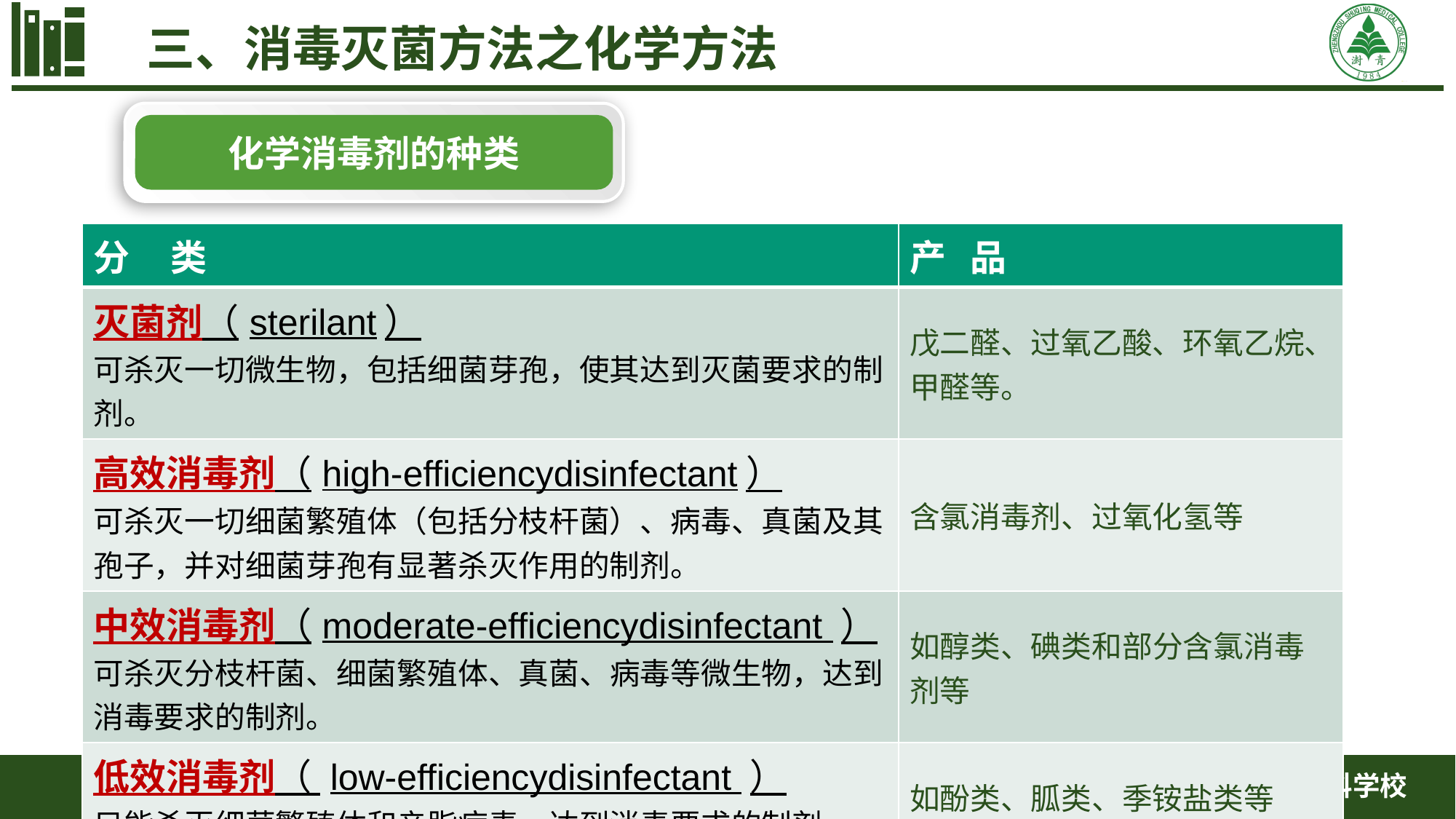

三、消毒灭菌方法之化学方法

化学消毒剂的种类
| 分 类 | 产 品 |
| --- | --- |
| 灭菌剂（sterilant） 可杀灭一切微生物，包括细菌芽孢，使其达到灭菌要求的制剂。 | 戊二醛、过氧乙酸、环氧乙烷、甲醛等。 |
| 高效消毒剂（high-efficiencydisinfectant） 可杀灭一切细菌繁殖体（包括分枝杆菌）、病毒、真菌及其孢子，并对细菌芽孢有显著杀灭作用的制剂。 | 含氯消毒剂、过氧化氢等 |
| 中效消毒剂（moderate-efficiencydisinfectant ） 可杀灭分枝杆菌、细菌繁殖体、真菌、病毒等微生物，达到消毒要求的制剂。 | 如醇类、碘类和部分含氯消毒剂等 |
| 低效消毒剂（ low-efficiencydisinfectant ） 只能杀灭细菌繁殖体和亲脂病毒，达到消毒要求的制剂。 | 如酚类、胍类、季铵盐类等 |
郑州澍青医学高等专科学校